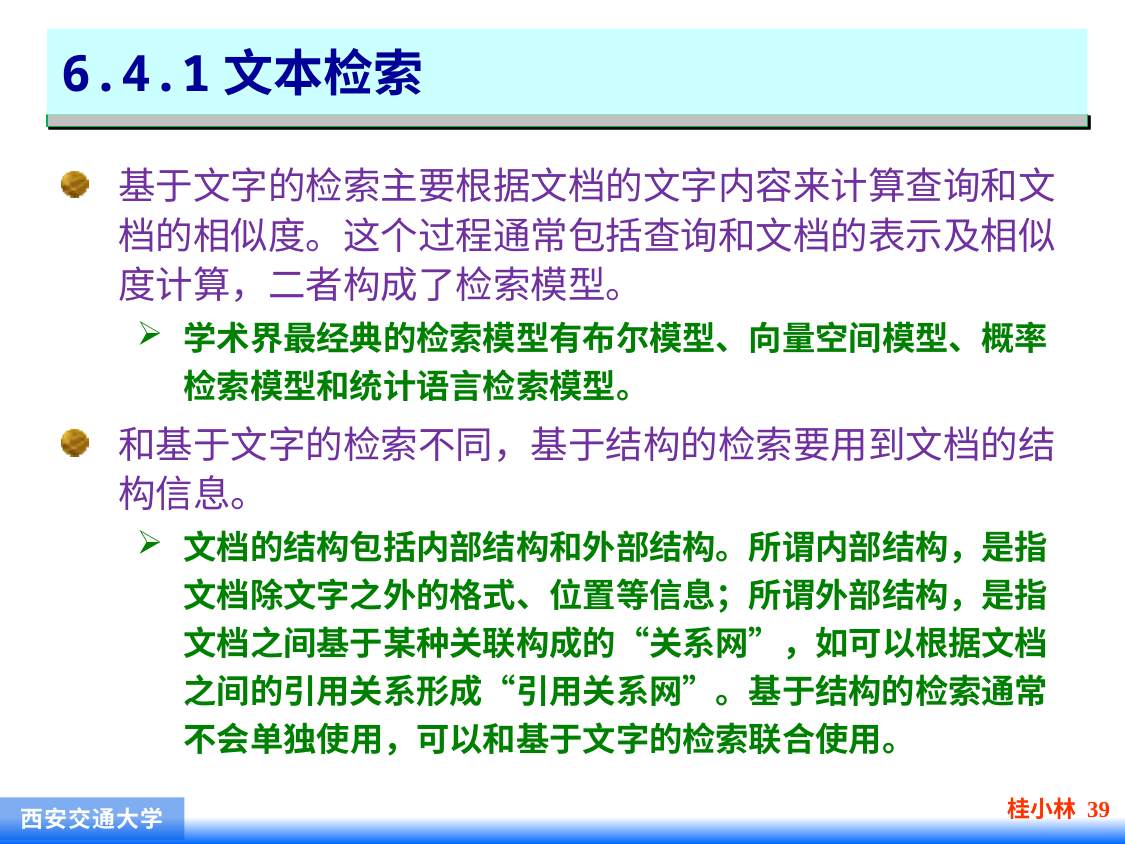

# 6.4.1文本检索
基于文字的检索主要根据文档的文字内容来计算查询和文档的相似度。这个过程通常包括查询和文档的表示及相似度计算，二者构成了检索模型。
学术界最经典的检索模型有布尔模型、向量空间模型、概率检索模型和统计语言检索模型。
和基于文字的检索不同，基于结构的检索要用到文档的结构信息。
文档的结构包括内部结构和外部结构。所谓内部结构，是指文档除文字之外的格式、位置等信息；所谓外部结构，是指文档之间基于某种关联构成的“关系网”，如可以根据文档之间的引用关系形成“引用关系网”。基于结构的检索通常不会单独使用，可以和基于文字的检索联合使用。

桂小林 39